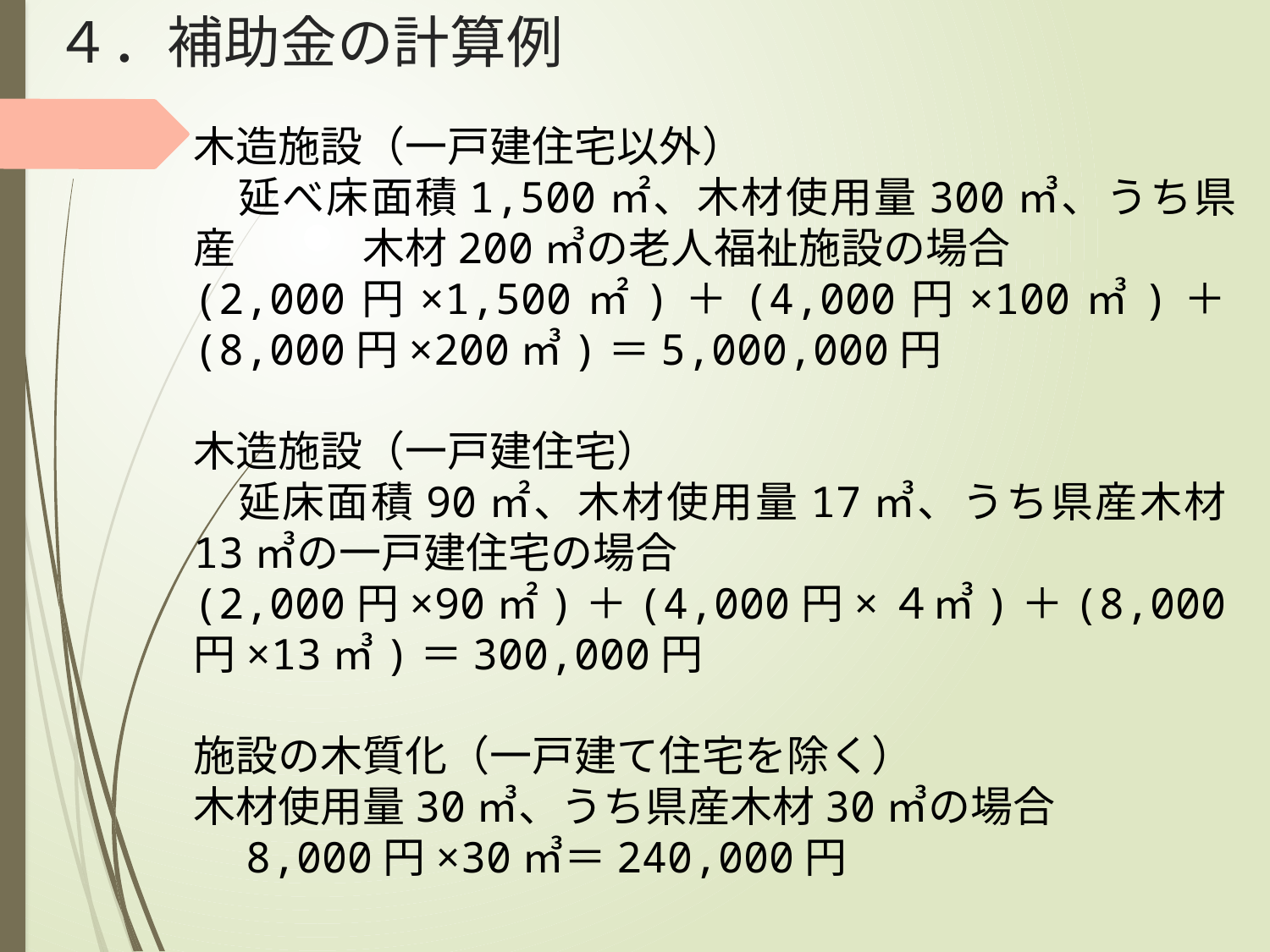

# ４．補助金の計算例
木造施設（一戸建住宅以外）
　延べ床面積1,500㎡、木材使用量300㎥、うち県産　　　木材200㎥の老人福祉施設の場合
(2,000円×1,500㎡)＋(4,000円×100㎥)＋(8,000円×200㎥)＝5,000,000円

木造施設（一戸建住宅）
　延床面積90㎡、木材使用量17㎥、うち県産木材13㎥の一戸建住宅の場合
(2,000円×90㎡)＋(4,000円×４㎥)＋(8,000円×13㎥)＝300,000円

施設の木質化（一戸建て住宅を除く）
木材使用量30㎥、うち県産木材30㎥の場合
　8,000円×30㎥＝240,000円